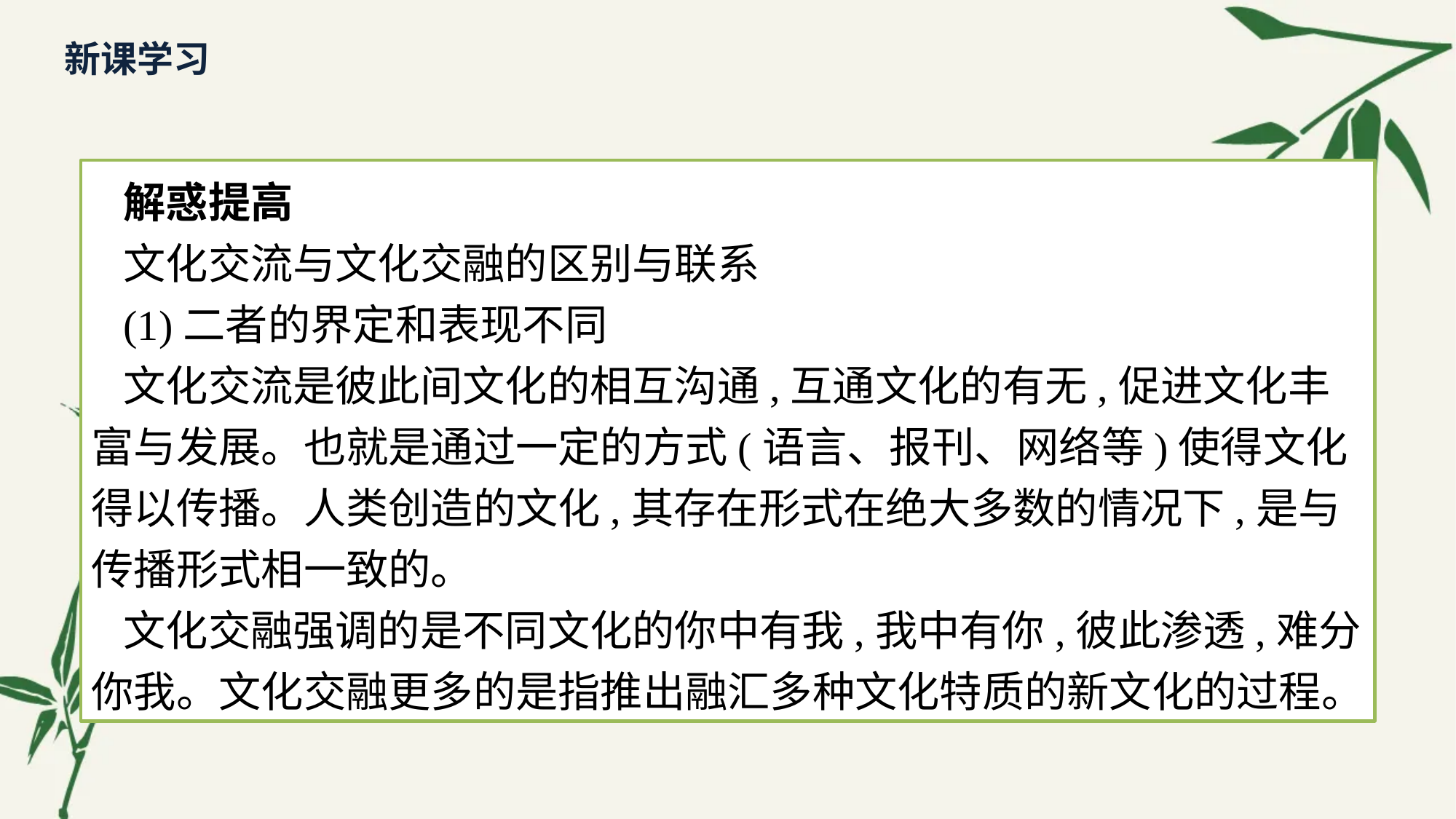

解惑提高
文化交流与文化交融的区别与联系
(1)二者的界定和表现不同
文化交流是彼此间文化的相互沟通,互通文化的有无,促进文化丰富与发展。也就是通过一定的方式(语言、报刊、网络等)使得文化得以传播。人类创造的文化,其存在形式在绝大多数的情况下,是与传播形式相一致的。
文化交融强调的是不同文化的你中有我,我中有你,彼此渗透,难分你我。文化交融更多的是指推出融汇多种文化特质的新文化的过程。